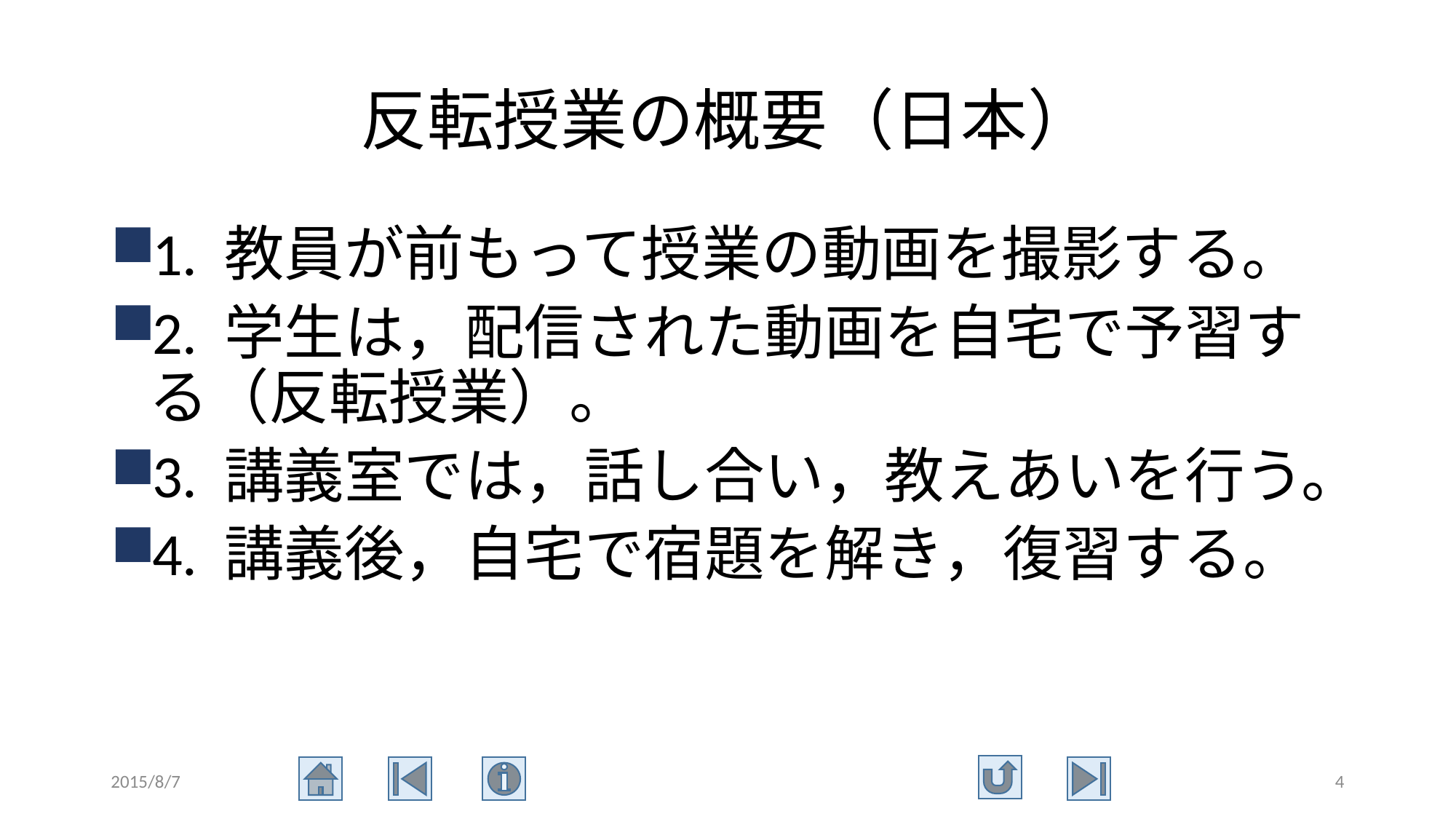

# 反転授業の概要（日本）
1. 教員が前もって授業の動画を撮影する。
2. 学生は，配信された動画を自宅で予習する（反転授業）。
3. 講義室では，話し合い，教えあいを行う。
4. 講義後，自宅で宿題を解き，復習する。
2015/8/7
4